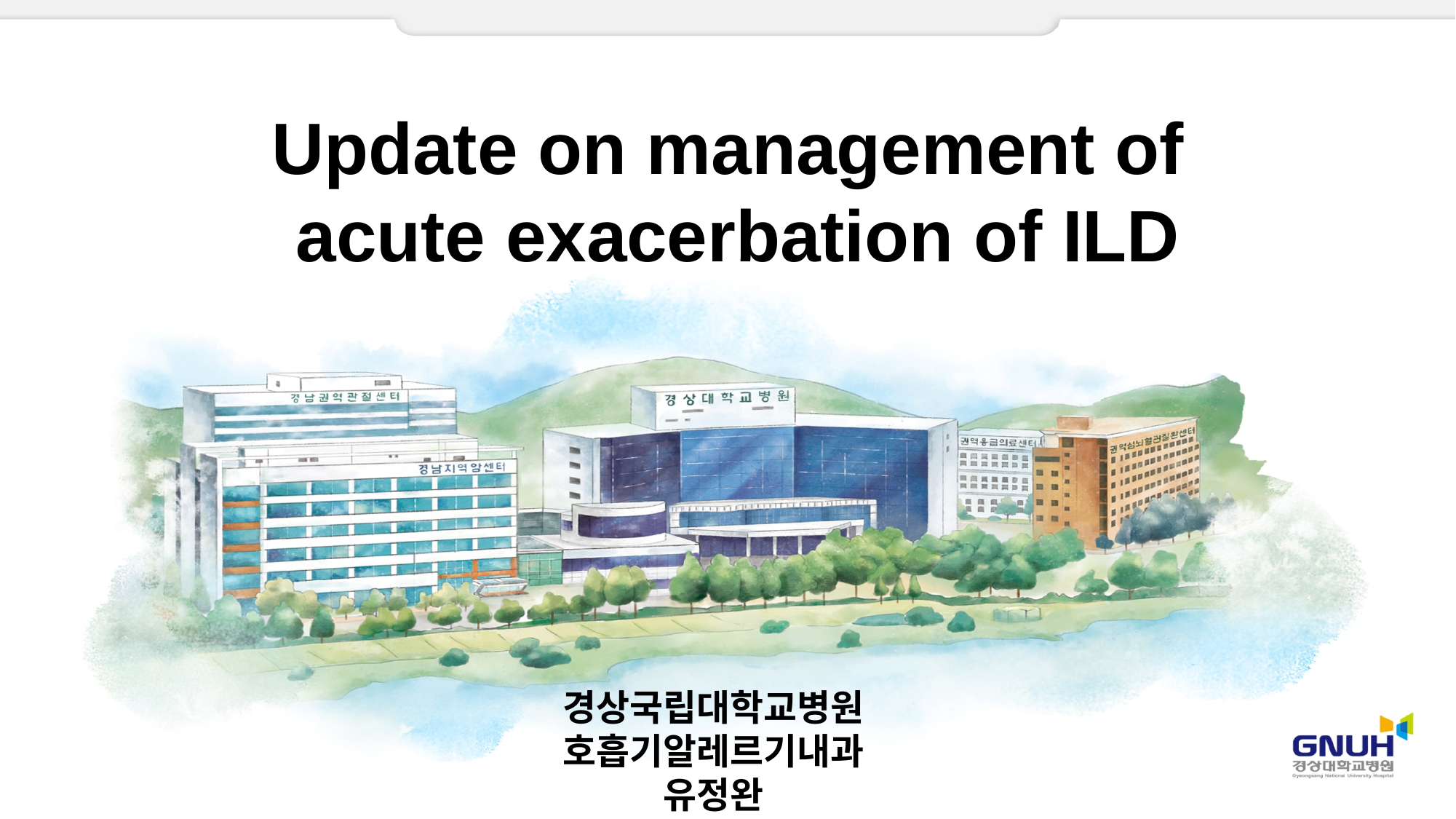

Update on management of
acute exacerbation of ILD
경상국립대학교병원
호흡기알레르기내과
유정완